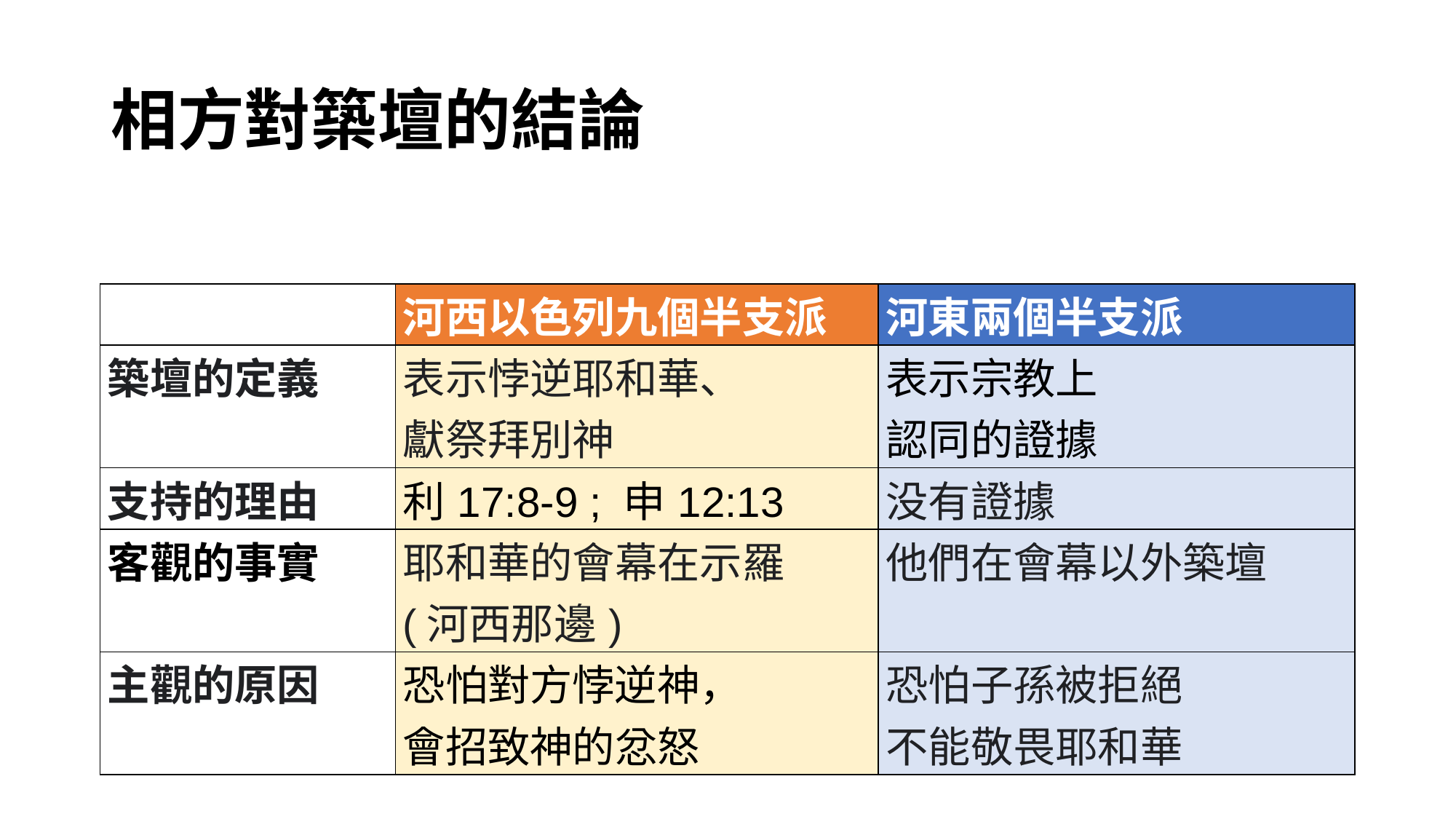

# 相方對築壇的結論
|  | 河西以色列九個半支派 | 河東兩個半支派 |
| --- | --- | --- |
| 築壇的定義 | 表示悖逆耶和華、 獻祭拜別神 | 表示宗教上 認同的證據 |
| 支持的理由 | 利17:8-9 ; 申12:13 | 没有證據 |
| 客觀的事實 | 耶和華的會幕在示羅 (河西那邊) | 他們在會幕以外築壇 |
| 主觀的原因 | 恐怕對方悖逆神， 會招致神的忿怒 | 恐怕子孫被拒絕 不能敬畏耶和華 |